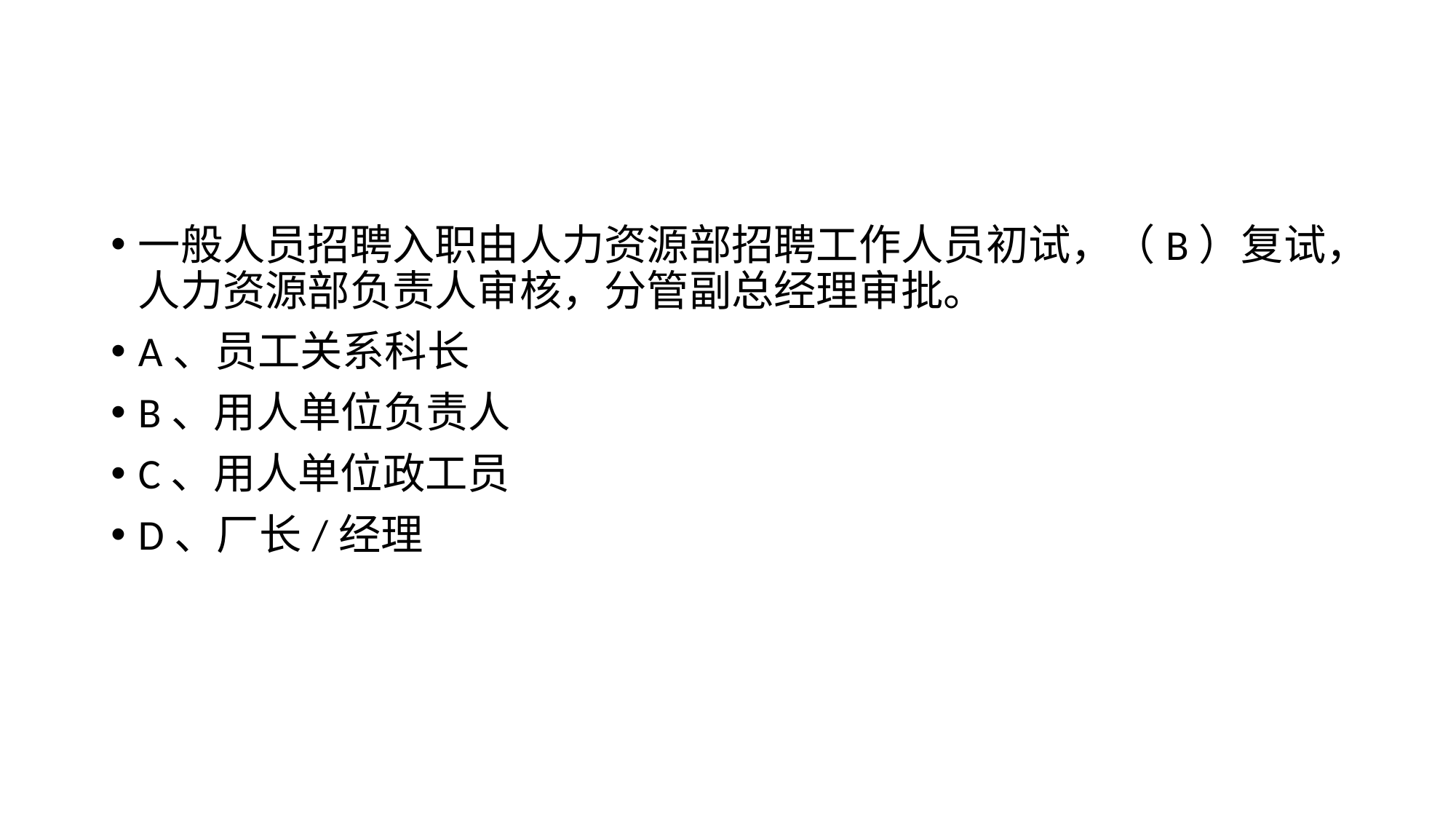

#
一般人员招聘入职由人力资源部招聘工作人员初试，（B）复试，人力资源部负责人审核，分管副总经理审批。
A、员工关系科长
B、用人单位负责人
C、用人单位政工员
D、厂长/经理